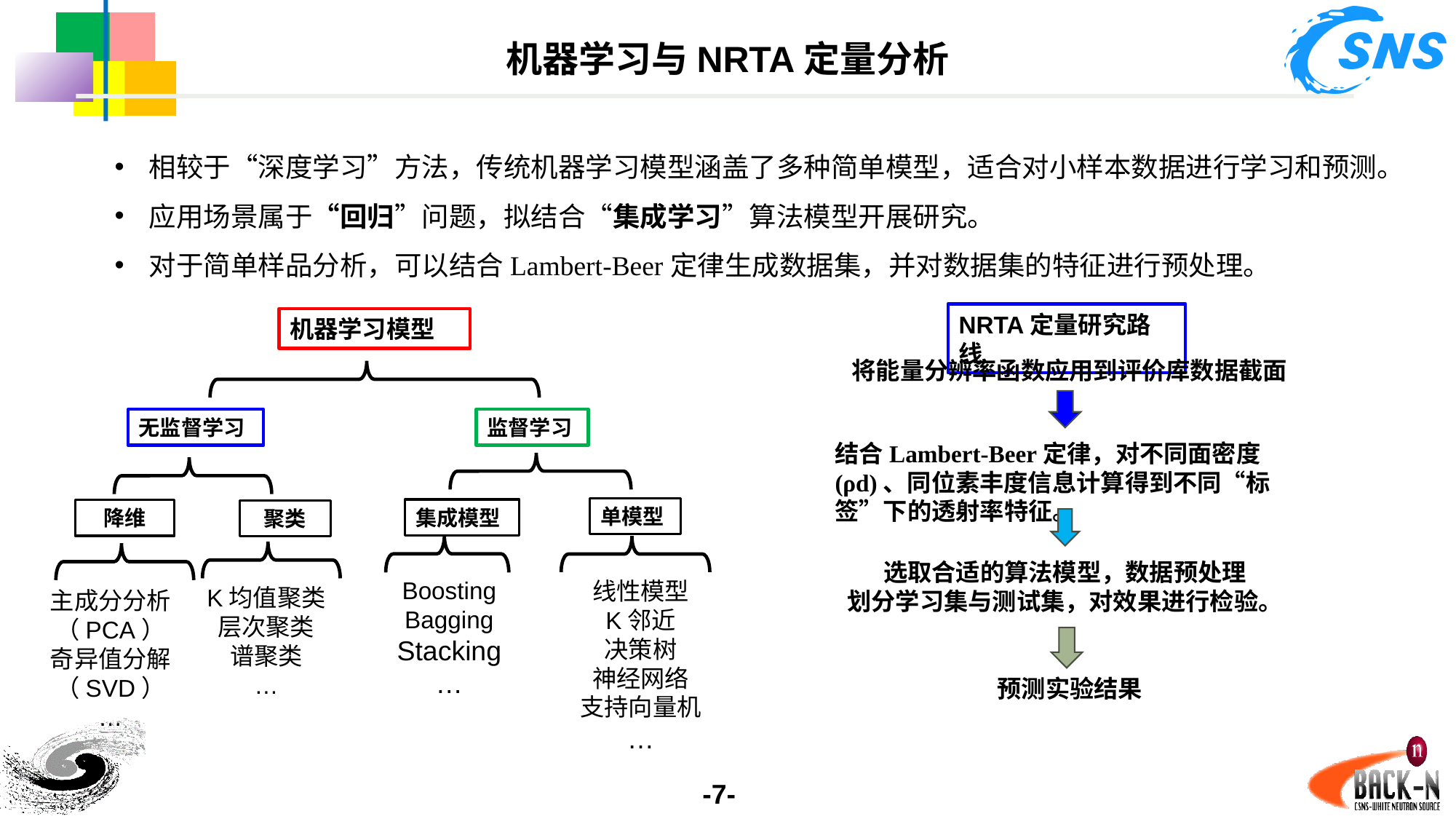

机器学习与NRTA定量分析
相较于“深度学习”方法，传统机器学习模型涵盖了多种简单模型，适合对小样本数据进行学习和预测。
应用场景属于“回归”问题，拟结合“集成学习”算法模型开展研究。
对于简单样品分析，可以结合Lambert-Beer定律生成数据集，并对数据集的特征进行预处理。

NRTA定量研究路线
机器学习模型
将能量分辨率函数应用到评价库数据截面

监督学习
无监督学习
结合Lambert-Beer定律，对不同面密度(ρd)、同位素丰度信息计算得到不同“标签”下的透射率特征。

单模型
集成模型
降维
聚类

选取合适的算法模型，数据预处理
划分学习集与测试集，对效果进行检验。
Boosting
Bagging
Stacking
…
线性模型
K邻近
决策树
神经网络
支持向量机
…
K均值聚类
层次聚类
谱聚类
…
主成分分析
（PCA）
奇异值分解
（SVD）
…

预测实验结果
-7-